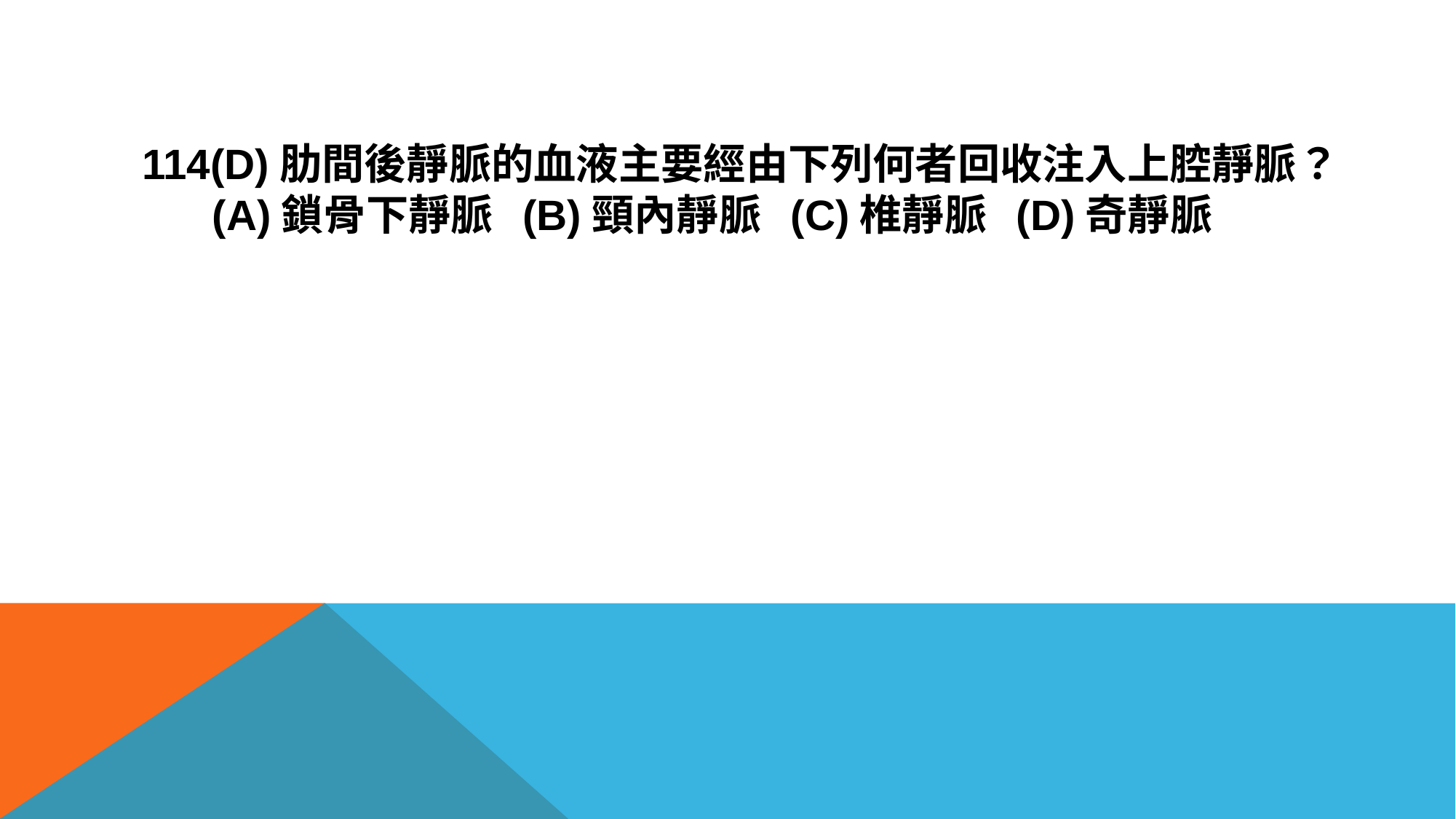

#
114(D)肋間後靜脈的血液主要經由下列何者回收注入上腔靜脈？  (A)鎖骨下靜脈  (B)頸內靜脈  (C)椎靜脈  (D)奇靜脈